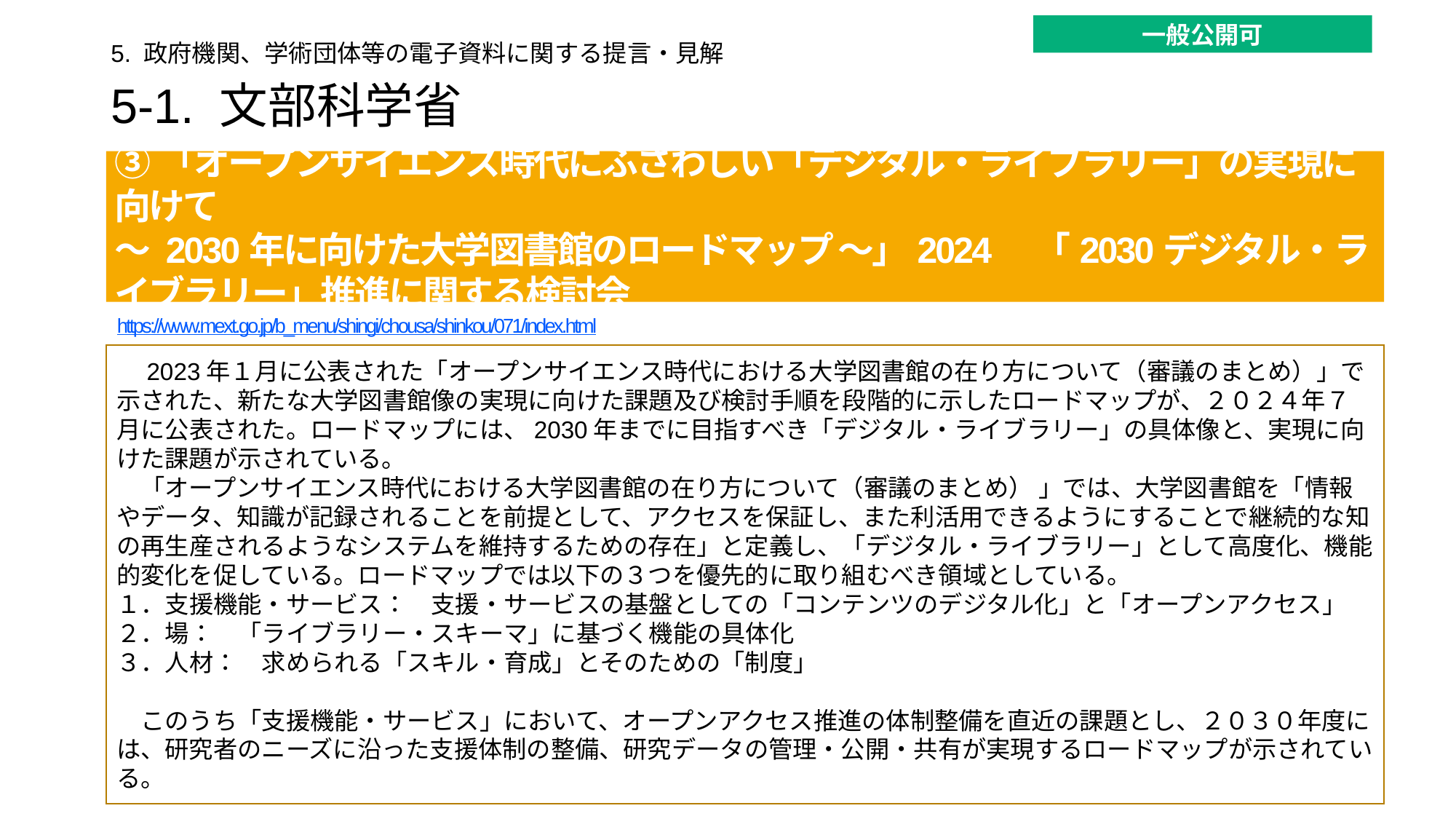

一般公開可
5. 政府機関、学術団体等の電子資料に関する提言・見解

# 5-1. 文部科学省
③「オープンサイエンス時代にふさわしい「デジタル・ライブラリー」の実現に向けて
〜 2030年に向けた大学図書館のロードマップ 〜」2024　「2030デジタル・ライブラリー」推進に関する検討会
https://www.mext.go.jp/b_menu/shingi/chousa/shinkou/071/index.html

　2023年１月に公表された「オープンサイエンス時代における大学図書館の在り方について（審議のまとめ）」で示された、新たな大学図書館像の実現に向けた課題及び検討手順を段階的に示したロードマップが、２０２４年７月に公表された。ロードマップには、2030年までに目指すべき「デジタル・ライブラリー」の具体像と、実現に向けた課題が示されている。
　「オープンサイエンス時代における大学図書館の在り方について（審議のまとめ） 」では、大学図書館を「情報やデータ、知識が記録されることを前提として、アクセスを保証し、また利活用できるようにすることで継続的な知の再生産されるようなシステムを維持するための存在」と定義し、「デジタル・ライブラリー」として高度化、機能的変化を促している。ロードマップでは以下の３つを優先的に取り組むべき領域としている。
１．支援機能・サービス：　支援・サービスの基盤としての「コンテンツのデジタル化」と「オープンアクセス」
２．場：　「ライブラリー・スキーマ」に基づく機能の具体化
３．人材：　求められる「スキル・育成」とそのための「制度」

　このうち「支援機能・サービス」において、オープンアクセス推進の体制整備を直近の課題とし、２０３０年度には、研究者のニーズに沿った支援体制の整備、研究データの管理・公開・共有が実現するロードマップが示されている。